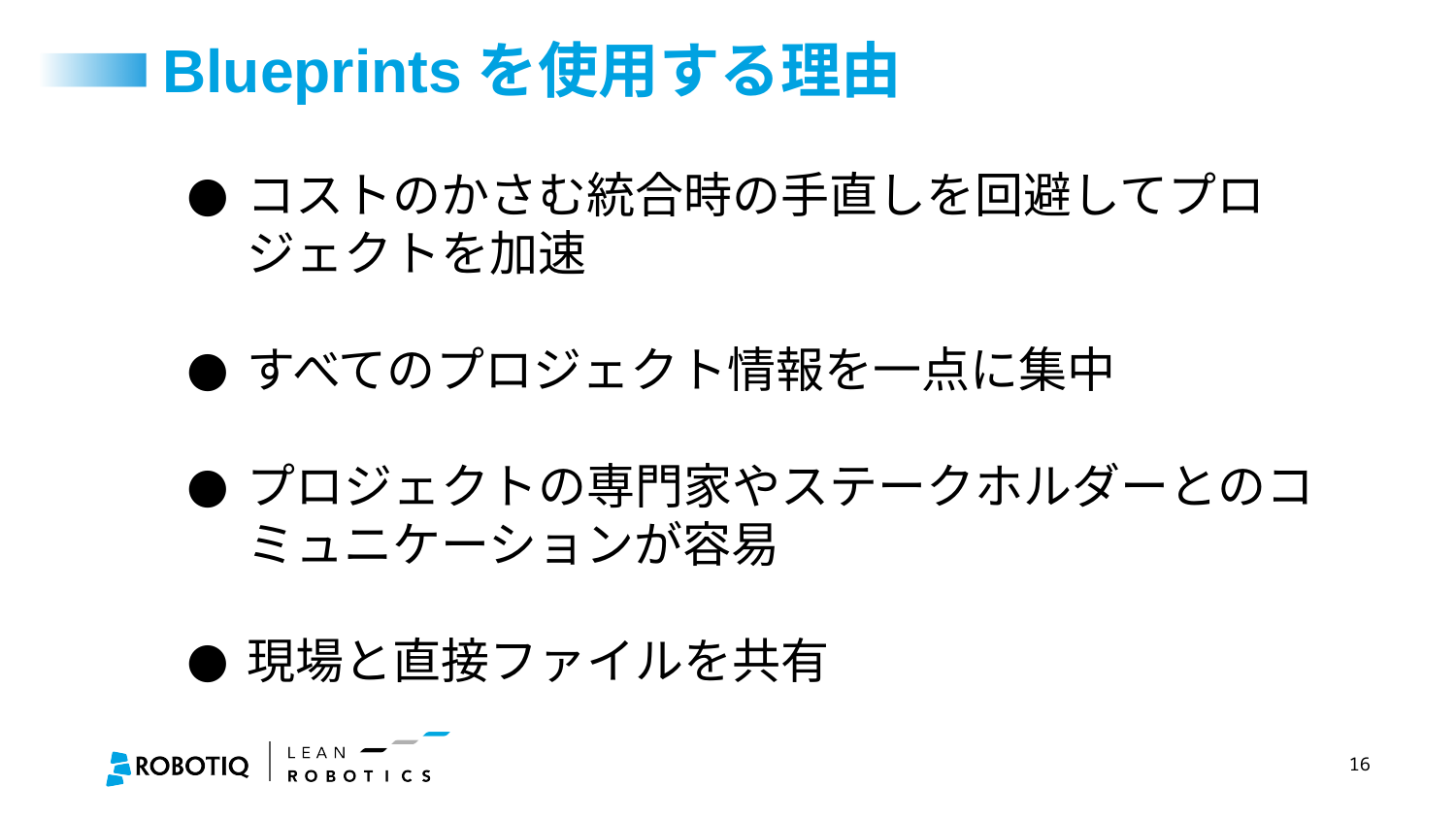

# Blueprintsを使用する理由
コストのかさむ統合時の手直しを回避してプロジェクトを加速

すべてのプロジェクト情報を一点に集中

プロジェクトの専門家やステークホルダーとのコミュニケーションが容易

現場と直接ファイルを共有

16